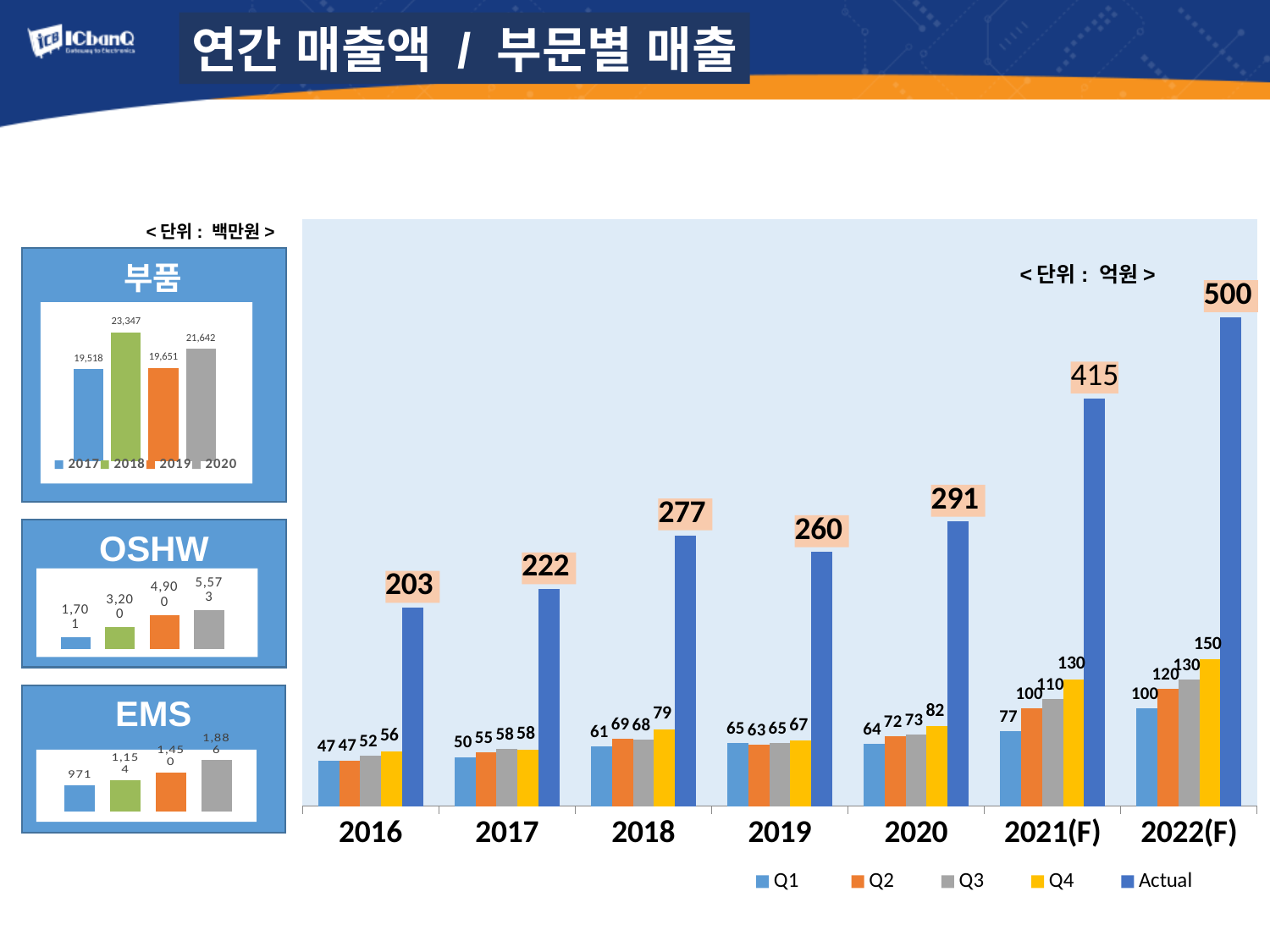

연간 매출액 / 부문별 매출
<단위: 백만원>

### Chart

| Category | Q1  | Q2 | Q3 | Q4 | Actual |
|---|---|---|---|---|---|
| 2016 | 46.9 | 47.0 | 52.1 | 56.3 | 203.0 |
| 2017 | 50.4 | 55.2 | 58.4 | 58.0 | 222.0 |
| 2018 | 61.3 | 69.2 | 68.4 | 78.9 | 277.0 |
| 2019 | 65.19 | 62.86 | 64.93 | 66.91 | 259.89 |
| 2020 | 64.0 | 72.0 | 73.0 | 82.0 | 291.0 |
| 2021(F) | 77.0 | 100.0 | 110.0 | 130.0 | 417.0 |
| 2022(F) | 100.0 | 120.0 | 130.0 | 150.0 | 500.0 |

      부품
<단위: 억원>

### Chart

| Category | 2017 | 2018 | 2019 | 2020 |
|---|---|---|---|---|
| 부품 | 19517529905.0 | 23346934905.0 | 19650703524.0 | 21641857826.0 |

OSHW

### Chart

| Category | 2017 | 2018 | 2019 | 2020 |
|---|---|---|---|---|
| Shop | 1700733717.0 | 3200246153.0 | 4900027732.0 | 5572909615.0 |

EMS

### Chart

| Category | 2017 | 2018 | 2019 | 2020 |
|---|---|---|---|---|
| EMS | 971406158.0 | 1154251211.0 | 1449575228.0 | 1886136393.0 |